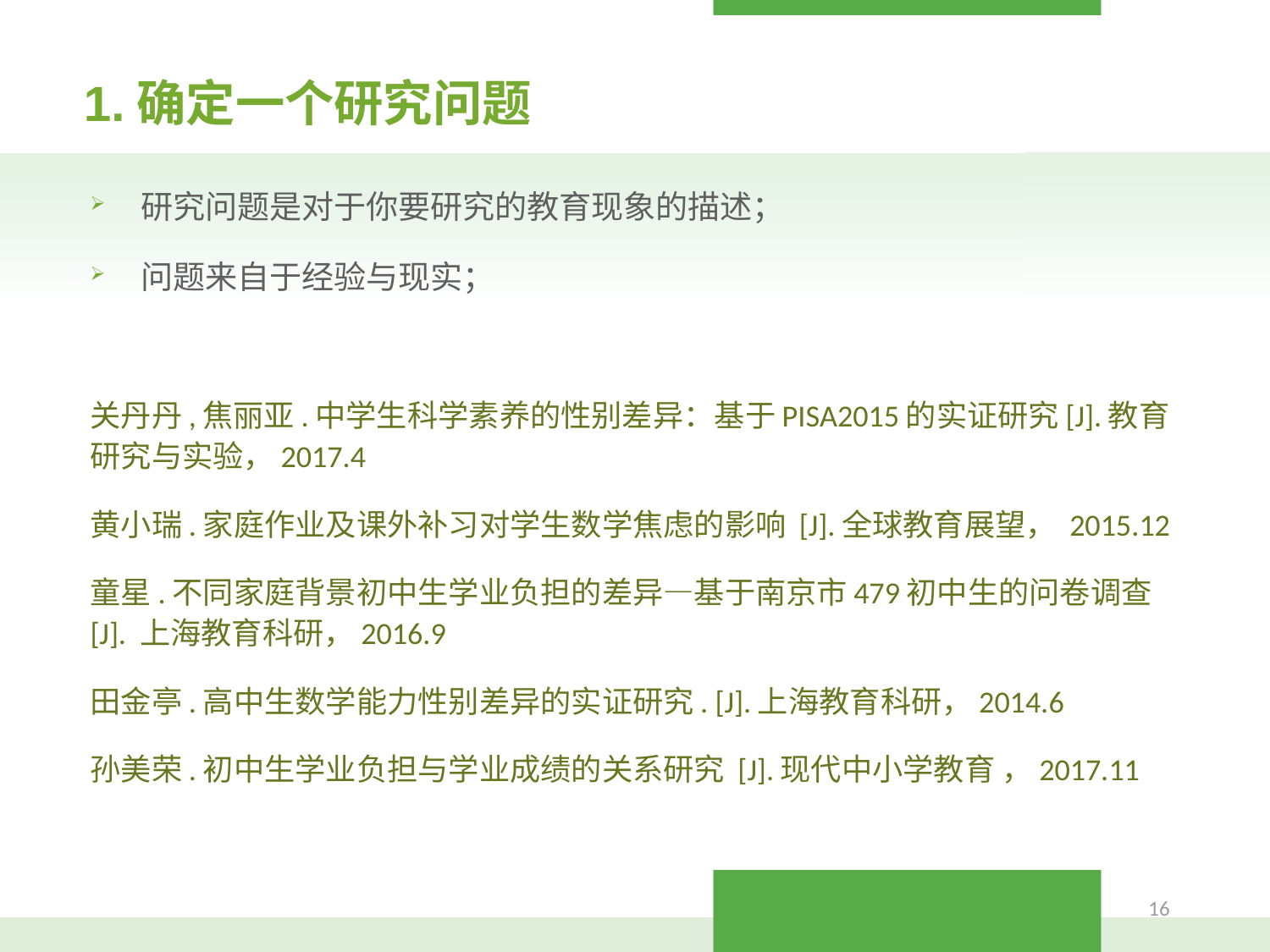

# 1.确定一个研究问题
研究问题是对于你要研究的教育现象的描述；
问题来自于经验与现实；

关丹丹,焦丽亚.中学生科学素养的性别差异：基于PISA2015的实证研究[J].教育研究与实验，2017.4
黄小瑞.家庭作业及课外补习对学生数学焦虑的影响 [J].全球教育展望， 2015.12
童星.不同家庭背景初中生学业负担的差异—基于南京市479初中生的问卷调查[J]. 上海教育科研，2016.9
田金亭.高中生数学能力性别差异的实证研究. [J].上海教育科研，2014.6
孙美荣.初中生学业负担与学业成绩的关系研究 [J].现代中小学教育 ，2017.11

16